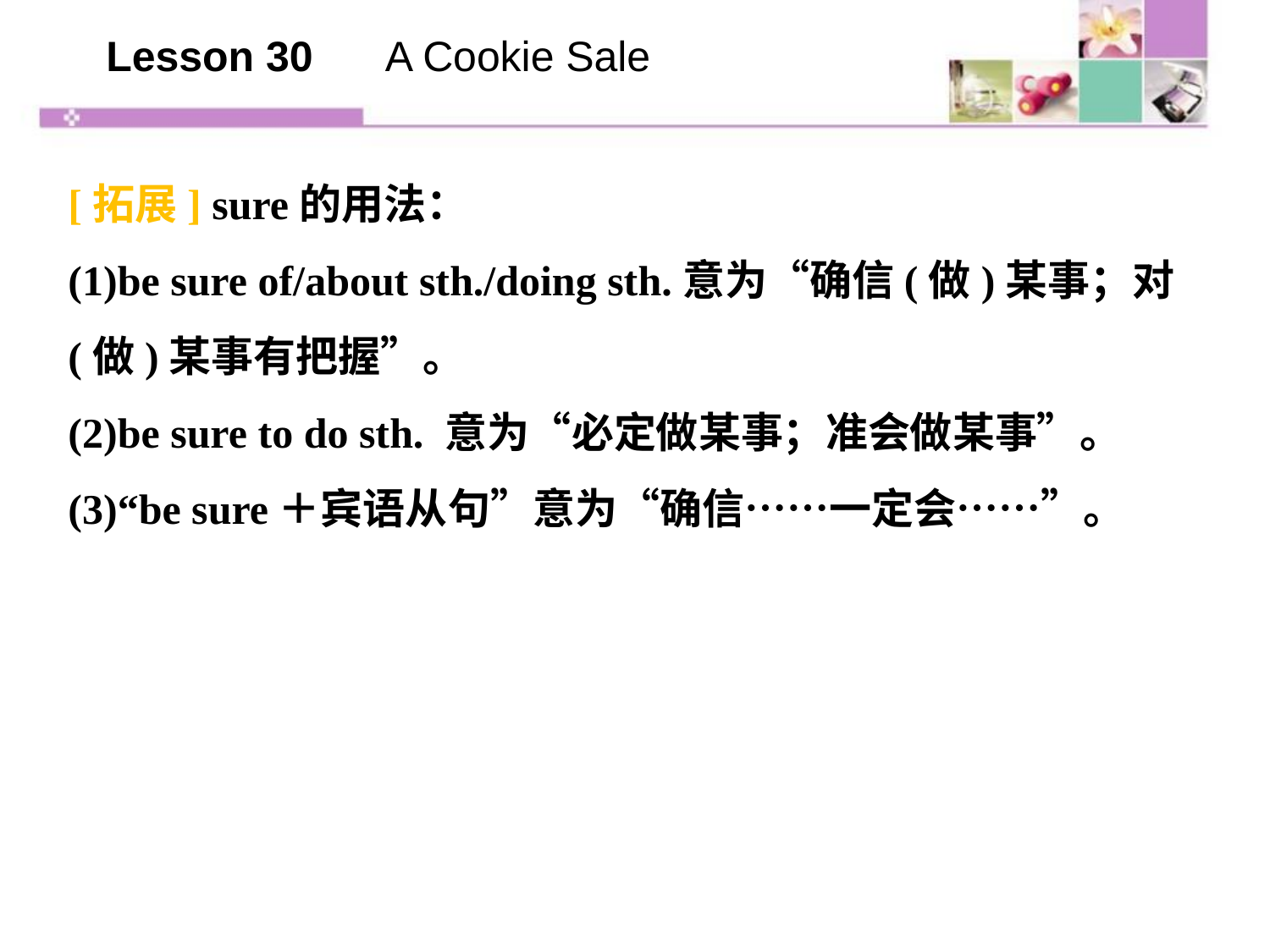

Lesson 30　 A Cookie Sale
[拓展] sure的用法：
(1)be sure of/about sth./doing sth.意为“确信(做)某事；对(做)某事有把握”。
(2)be sure to do sth. 意为“必定做某事；准会做某事”。
(3)“be sure＋宾语从句”意为“确信……一定会……”。